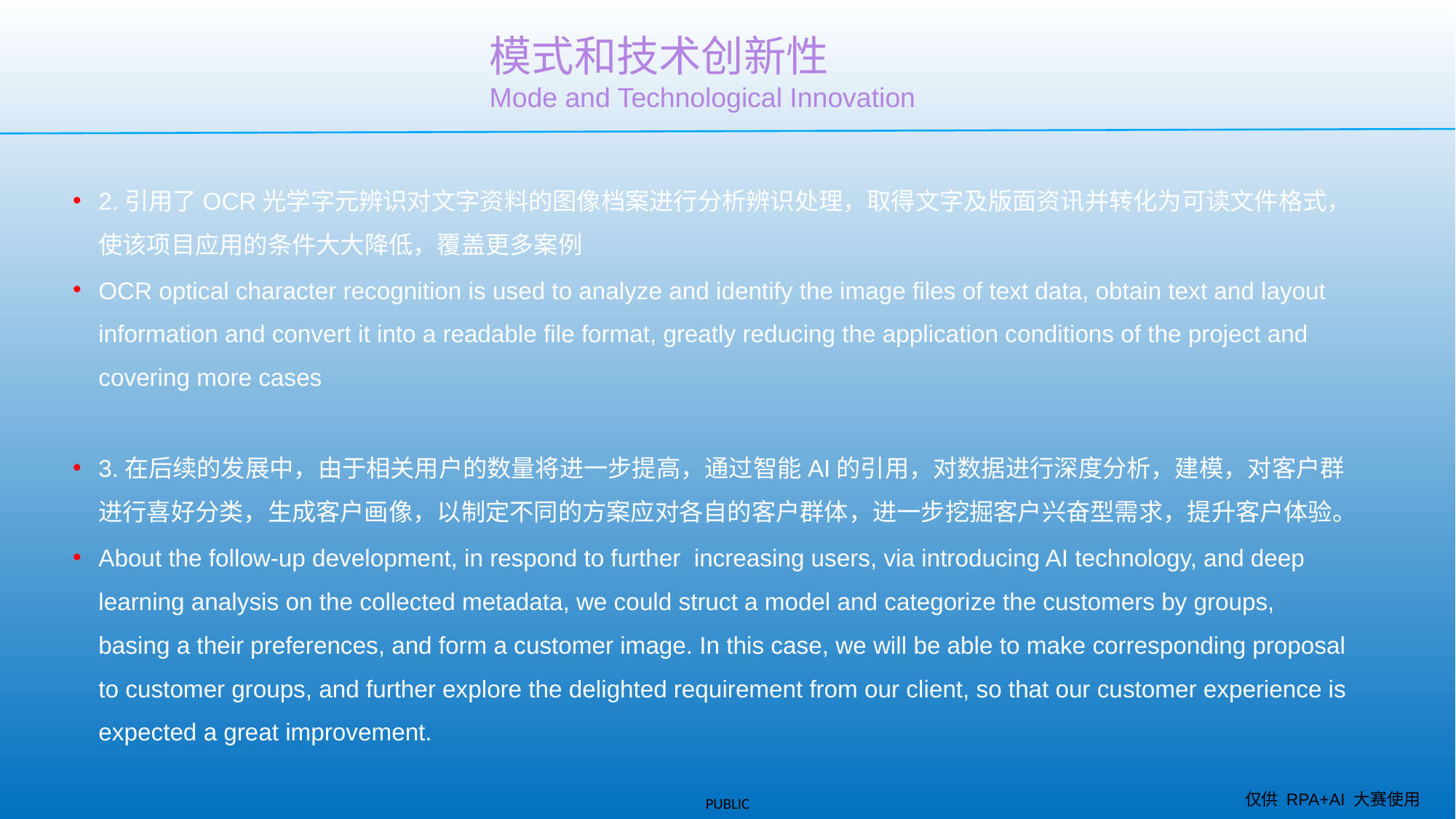

模式和技术创新性
Mode and Technological Innovation
2.引用了OCR光学字元辨识对文字资料的图像档案进行分析辨识处理，取得文字及版面资讯并转化为可读文件格式，使该项目应用的条件大大降低，覆盖更多案例
OCR optical character recognition is used to analyze and identify the image files of text data, obtain text and layout information and convert it into a readable file format, greatly reducing the application conditions of the project and covering more cases

3.在后续的发展中，由于相关用户的数量将进一步提高，通过智能AI的引用，对数据进行深度分析，建模，对客户群进行喜好分类，生成客户画像，以制定不同的方案应对各自的客户群体，进一步挖掘客户兴奋型需求，提升客户体验。
About the follow-up development, in respond to further  increasing users, via introducing AI technology, and deep learning analysis on the collected metadata, we could struct a model and categorize the customers by groups, basing a their preferences, and form a customer image. In this case, we will be able to make corresponding proposal to customer groups, and further explore the delighted requirement from our client, so that our customer experience is expected a great improvement.
仅供 RPA+AI 大赛使用